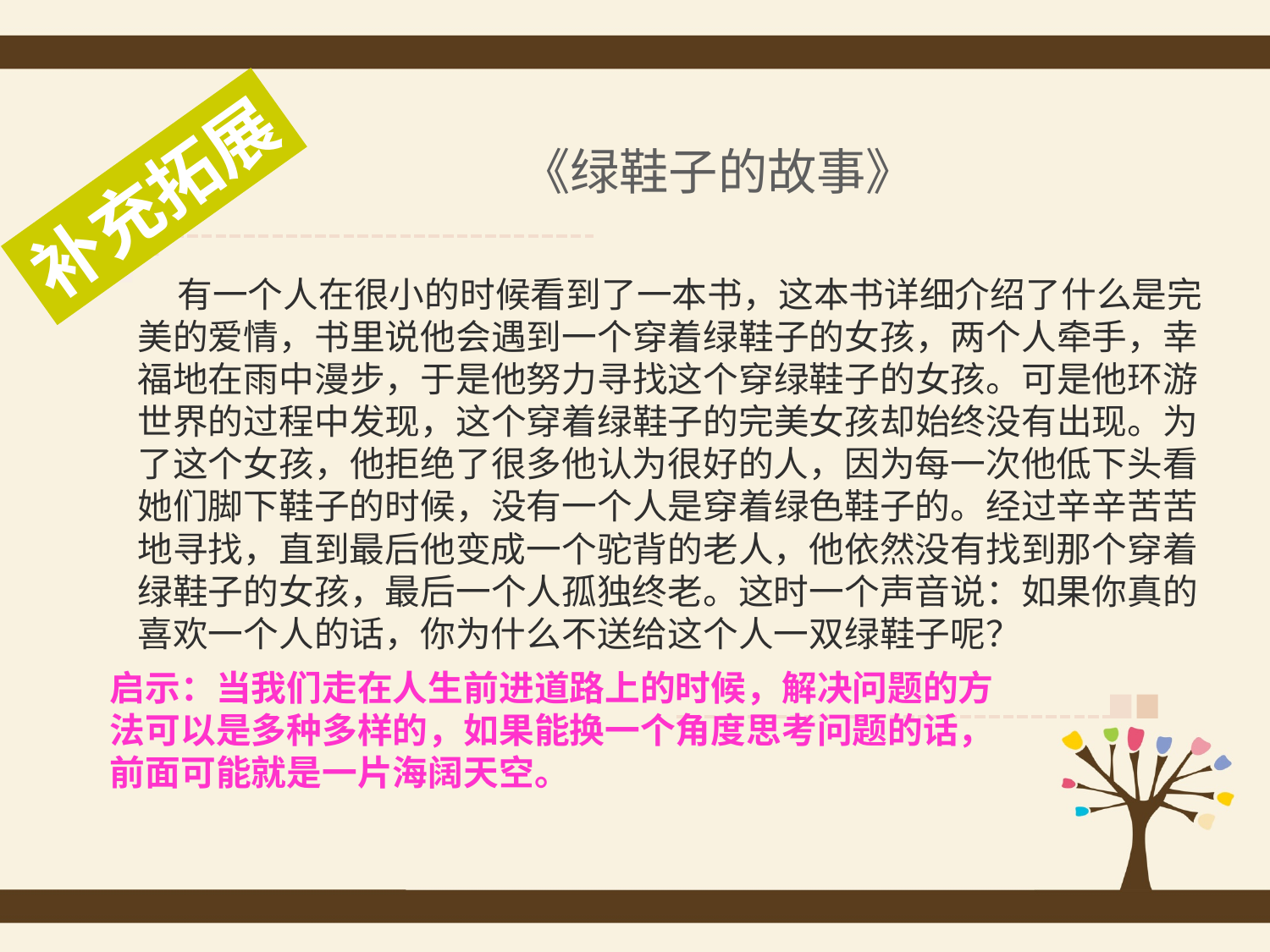

《绿鞋子的故事》
补充拓展
    有一个人在很小的时候看到了一本书，这本书详细介绍了什么是完美的爱情，书里说他会遇到一个穿着绿鞋子的女孩，两个人牵手，幸福地在雨中漫步，于是他努力寻找这个穿绿鞋子的女孩。可是他环游世界的过程中发现，这个穿着绿鞋子的完美女孩却始终没有出现。为了这个女孩，他拒绝了很多他认为很好的人，因为每一次他低下头看她们脚下鞋子的时候，没有一个人是穿着绿色鞋子的。经过辛辛苦苦地寻找，直到最后他变成一个驼背的老人，他依然没有找到那个穿着绿鞋子的女孩，最后一个人孤独终老。这时一个声音说：如果你真的喜欢一个人的话，你为什么不送给这个人一双绿鞋子呢？
启示：当我们走在人生前进道路上的时候，解决问题的方法可以是多种多样的，如果能换一个角度思考问题的话，前面可能就是一片海阔天空。